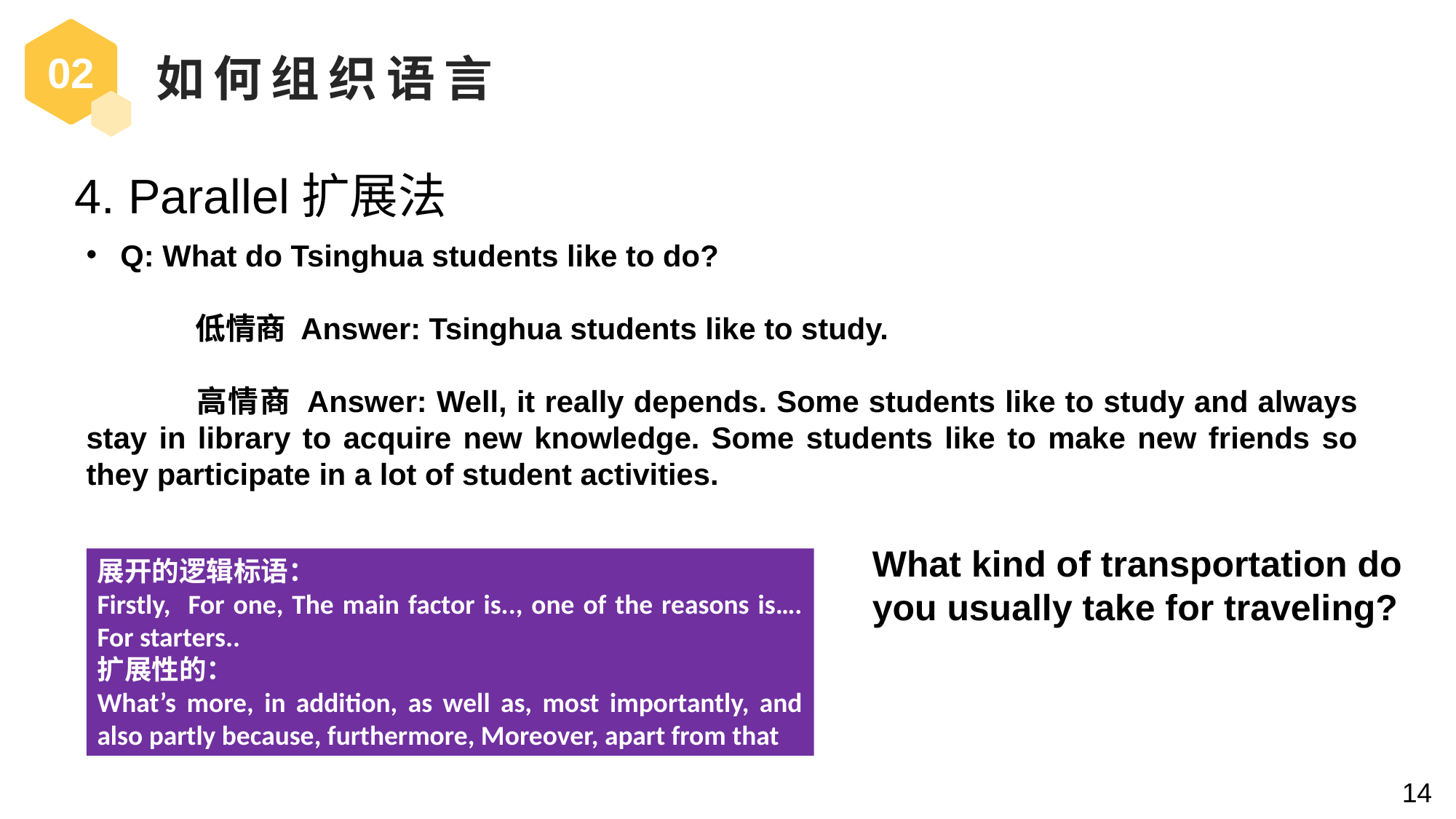

02
如何组织语言

4. Parallel扩展法
Q: What do Tsinghua students like to do?

	低情商 Answer: Tsinghua students like to study.

	高情商 Answer: Well, it really depends. Some students like to study and always stay in library to acquire new knowledge. Some students like to make new friends so they participate in a lot of student activities.

What kind of transportation do you usually take for traveling?
展开的逻辑标语：
Firstly,  For one, The main factor is.., one of the reasons is…. For starters..
扩展性的：
What’s more, in addition, as well as, most importantly, and also partly because, furthermore, Moreover, apart from that
14